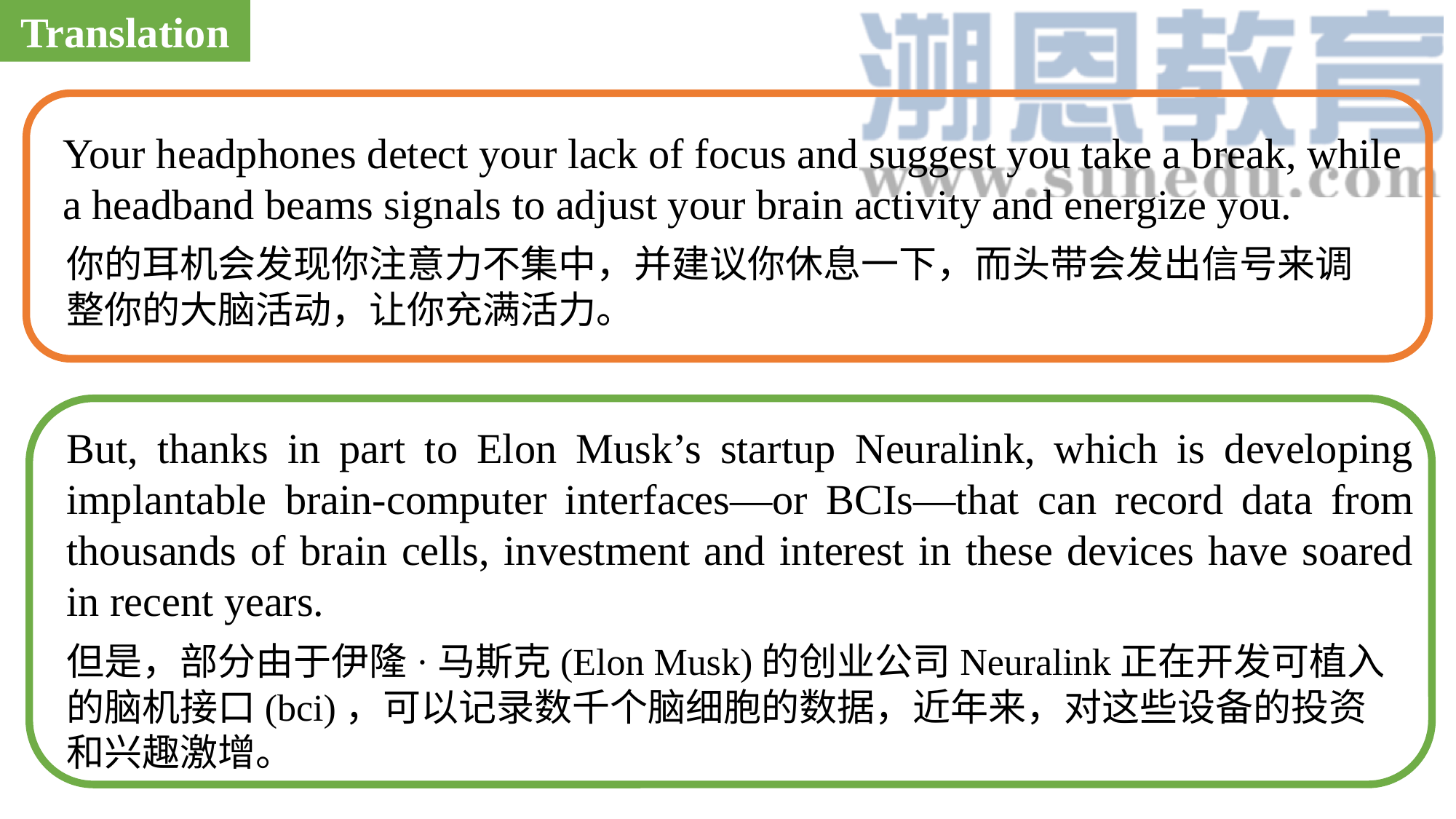

Translation

Your headphones detect your lack of focus and suggest you take a break, while a headband beams signals to adjust your brain activity and energize you.
你的耳机会发现你注意力不集中，并建议你休息一下，而头带会发出信号来调整你的大脑活动，让你充满活力。

But, thanks in part to Elon Musk’s startup Neuralink, which is developing implantable brain-computer interfaces—or BCIs—that can record data from thousands of brain cells, investment and interest in these devices have soared in recent years.
但是，部分由于伊隆·马斯克(Elon Musk)的创业公司Neuralink正在开发可植入的脑机接口(bci)，可以记录数千个脑细胞的数据，近年来，对这些设备的投资和兴趣激增。